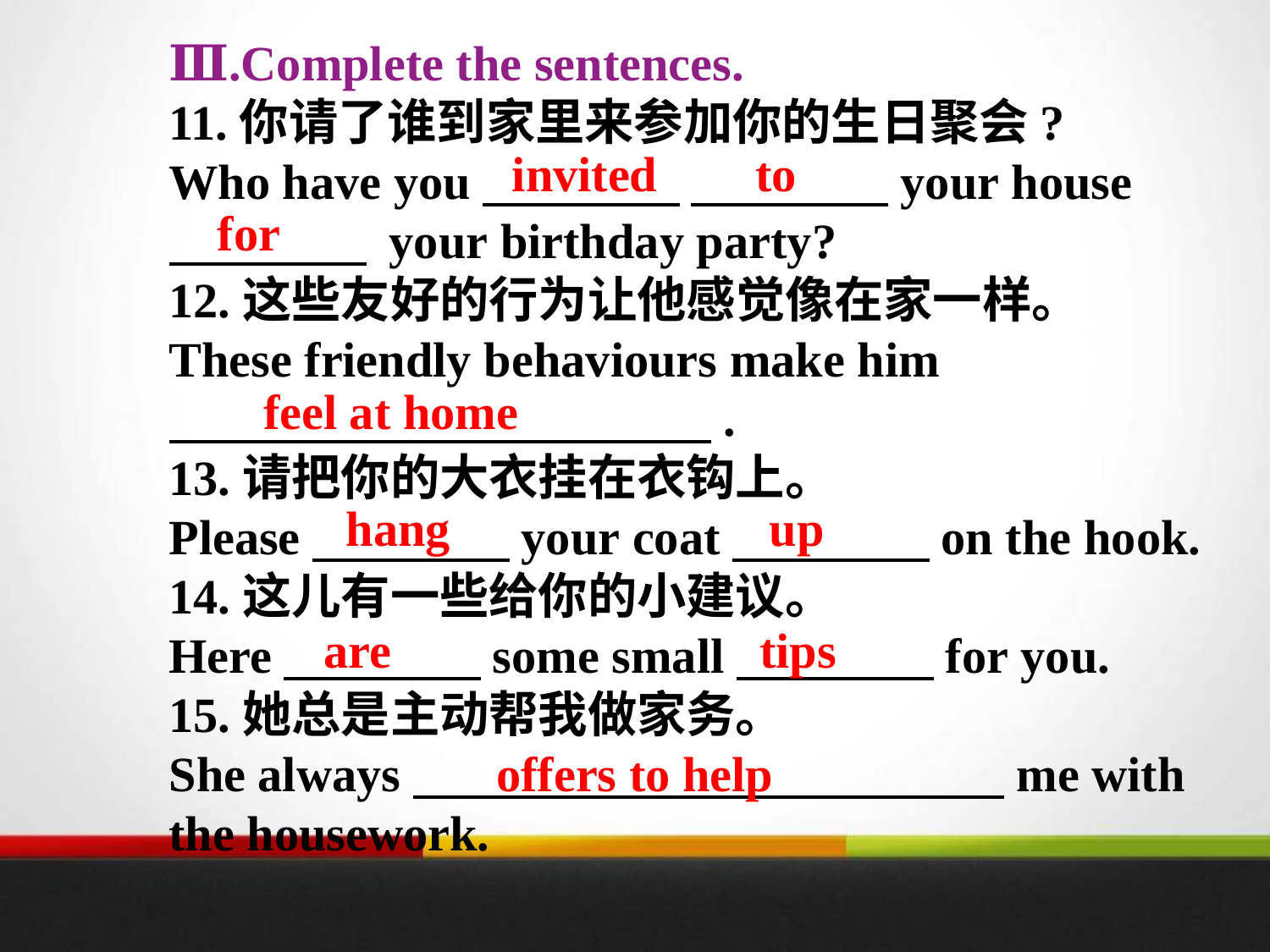

Ⅲ.Complete the sentences.
11.你请了谁到家里来参加你的生日聚会?
Who have you　　　　 　　　　your house
　　　　 your birthday party?
12.这些友好的行为让他感觉像在家一样。
These friendly behaviours make him
　　　　　　　　　　　.
13.请把你的大衣挂在衣钩上。
Please　　　　your coat　　　　on the hook.
14.这儿有一些给你的小建议。
Here　　　　some small　　　　for you.
15.她总是主动帮我做家务。
She always　　　　　　　　　　　　me with the housework.
                        invited        to
for
feel at home
hang                          up

are                              tips
offers to help